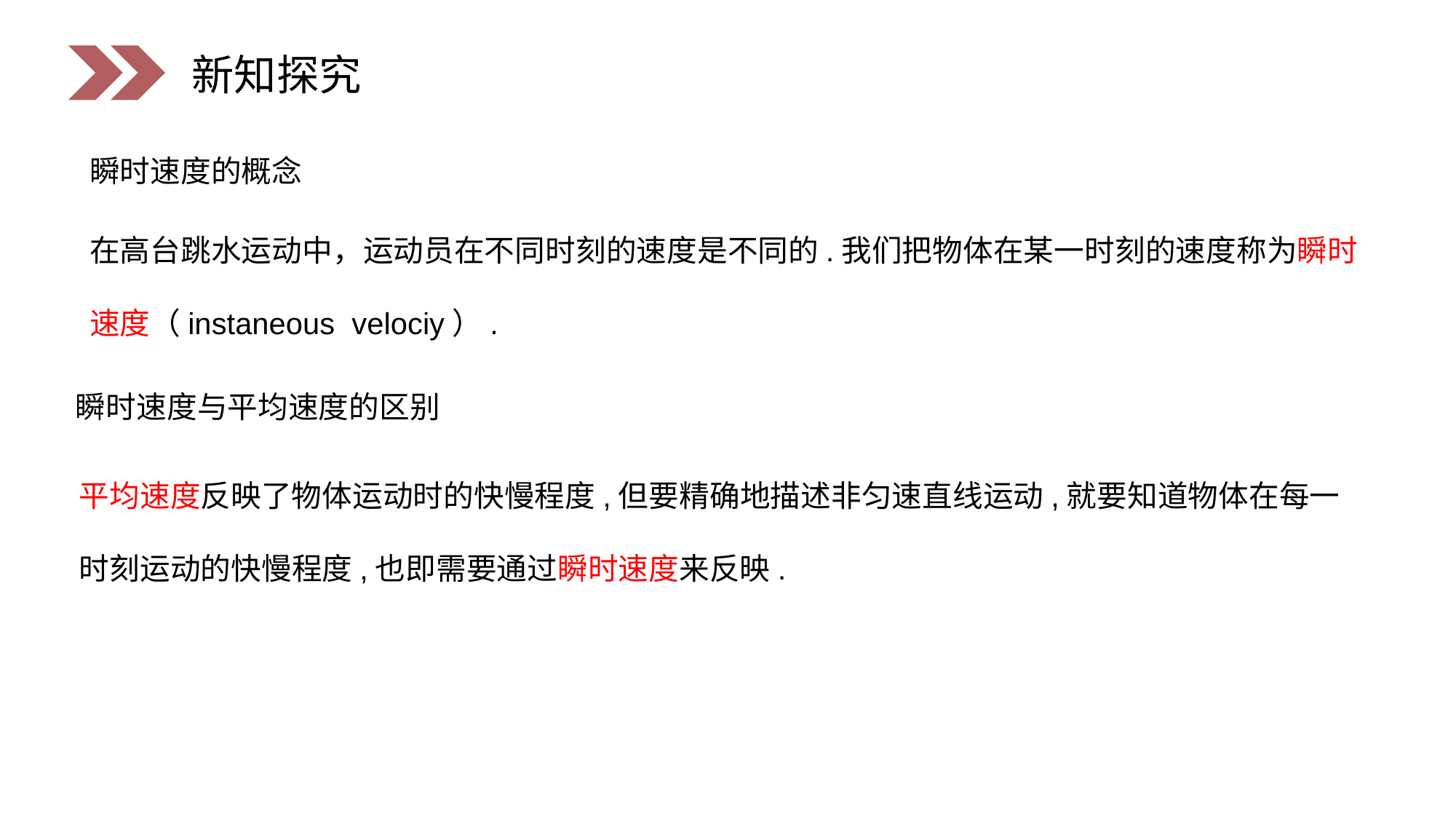

新知探究
瞬时速度的概念
在高台跳水运动中，运动员在不同时刻的速度是不同的.我们把物体在某一时刻的速度称为瞬时速度（instaneous  velociy）.

瞬时速度与平均速度的区别
平均速度反映了物体运动时的快慢程度,但要精确地描述非匀速直线运动,就要知道物体在每一时刻运动的快慢程度,也即需要通过瞬时速度来反映.